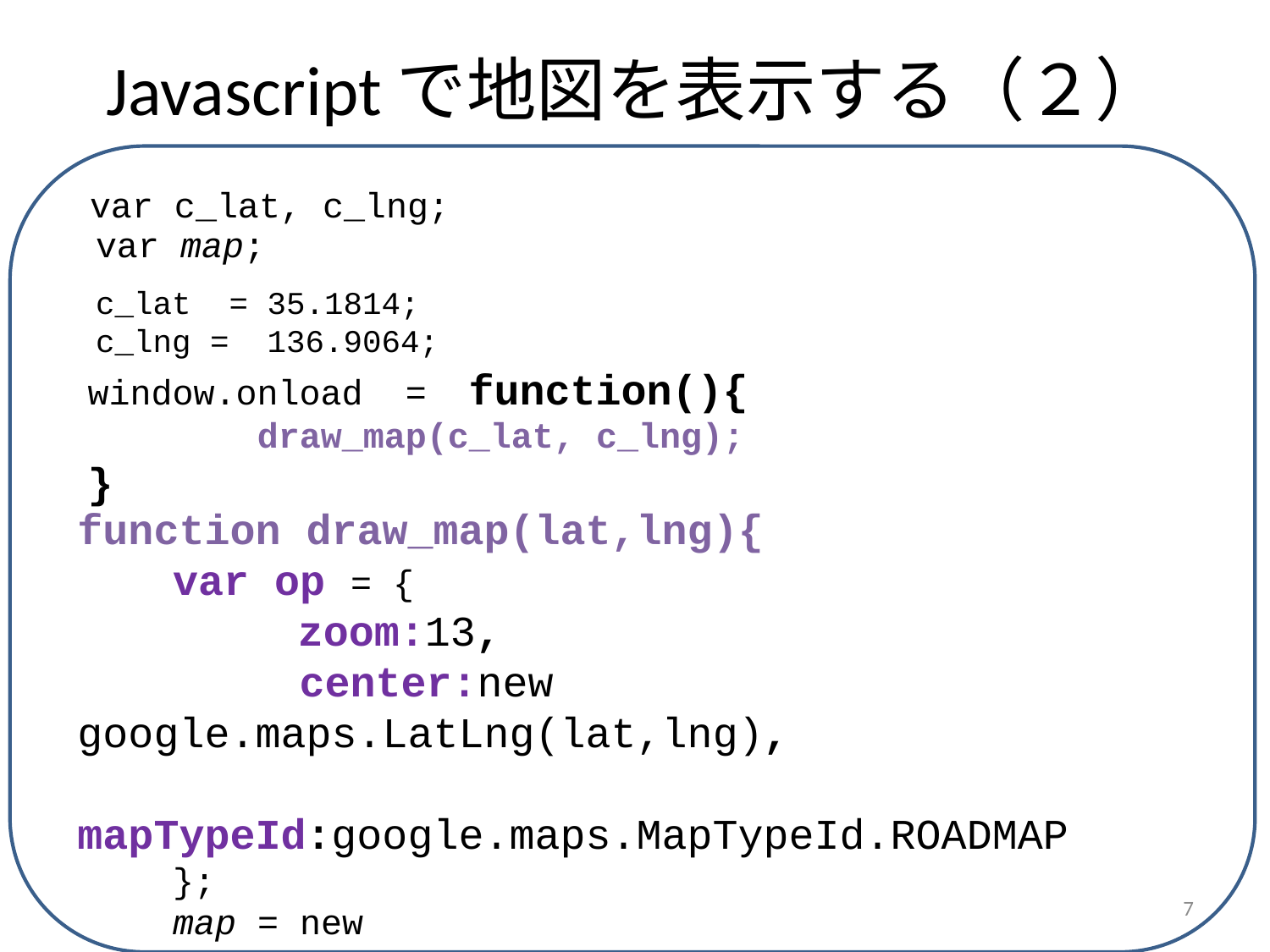

# Javascriptで地図を表示する（２）

var c_lat, c_lng;
var map;
c_lat  = 35.1814;
c_lng =  136.9064;
window.onload  =  function(){
        draw_map(c_lat, c_lng);
}
function draw_map(lat,lng){
 　　var op = {
　　　　　　zoom:13,
　　　　　center:new google.maps.LatLng(lat,lng),
　　　　　mapTypeId:google.maps.MapTypeId.ROADMAP
 　　};
 　　map = new google.maps.Map(document.getElementById("map"),op);
}
7